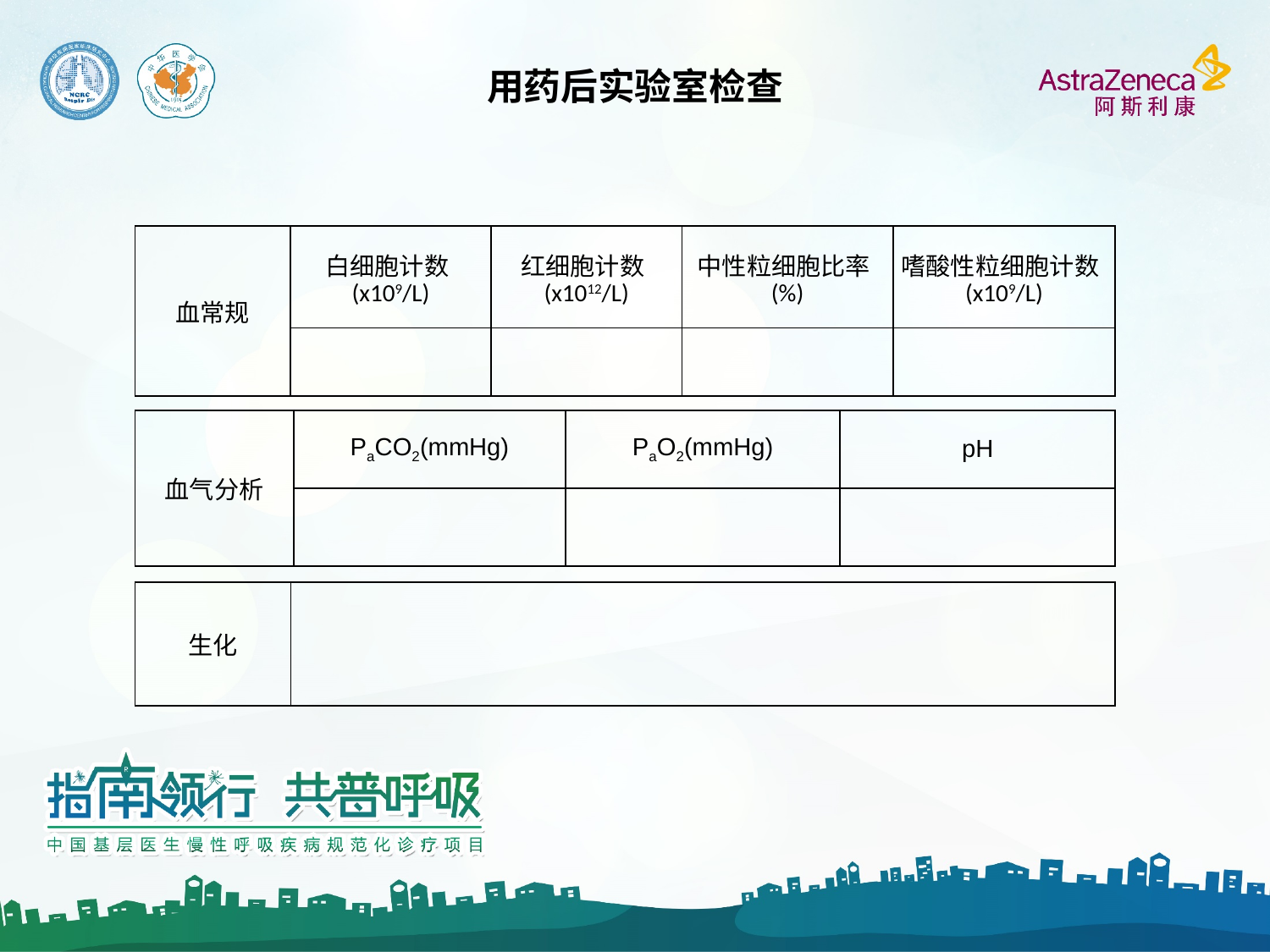

# 用药后实验室检查
| 血常规 | 白细胞计数(x109/L) | 红细胞计数(x1012/L) | 中性粒细胞比率(%) | 嗜酸性粒细胞计数(x109/L) |
| --- | --- | --- | --- | --- |
|  |  |  |  |  |
| 血气分析 | PaCO2(mmHg) | PaO2(mmHg) | pH |
| --- | --- | --- | --- |
|  |  |  |  |
| 生化 |  |
| --- | --- |